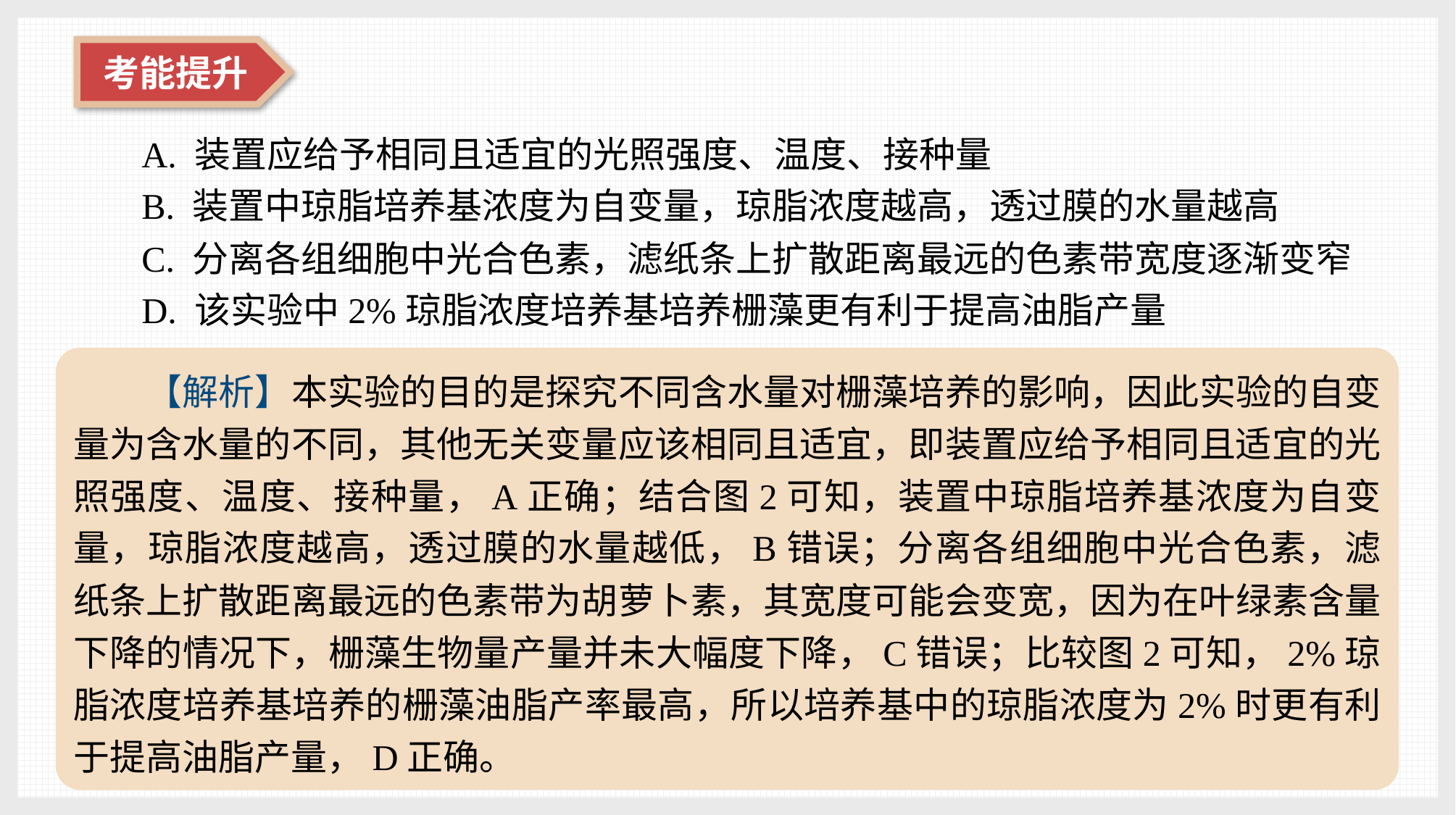

A. 装置应给予相同且适宜的光照强度、温度、接种量
B. 装置中琼脂培养基浓度为自变量，琼脂浓度越高，透过膜的水量越高
C. 分离各组细胞中光合色素，滤纸条上扩散距离最远的色素带宽度逐渐变窄
D. 该实验中2%琼脂浓度培养基培养栅藻更有利于提高油脂产量
【解析】本实验的目的是探究不同含水量对栅藻培养的影响，因此实验的自变量为含水量的不同，其他无关变量应该相同且适宜，即装置应给予相同且适宜的光照强度、温度、接种量，A正确；结合图2可知，装置中琼脂培养基浓度为自变量，琼脂浓度越高，透过膜的水量越低，B错误；分离各组细胞中光合色素，滤纸条上扩散距离最远的色素带为胡萝卜素，其宽度可能会变宽，因为在叶绿素含量下降的情况下，栅藻生物量产量并未大幅度下降，C错误；比较图2可知，2%琼脂浓度培养基培养的栅藻油脂产率最高，所以培养基中的琼脂浓度为2%时更有利于提高油脂产量，D正确。